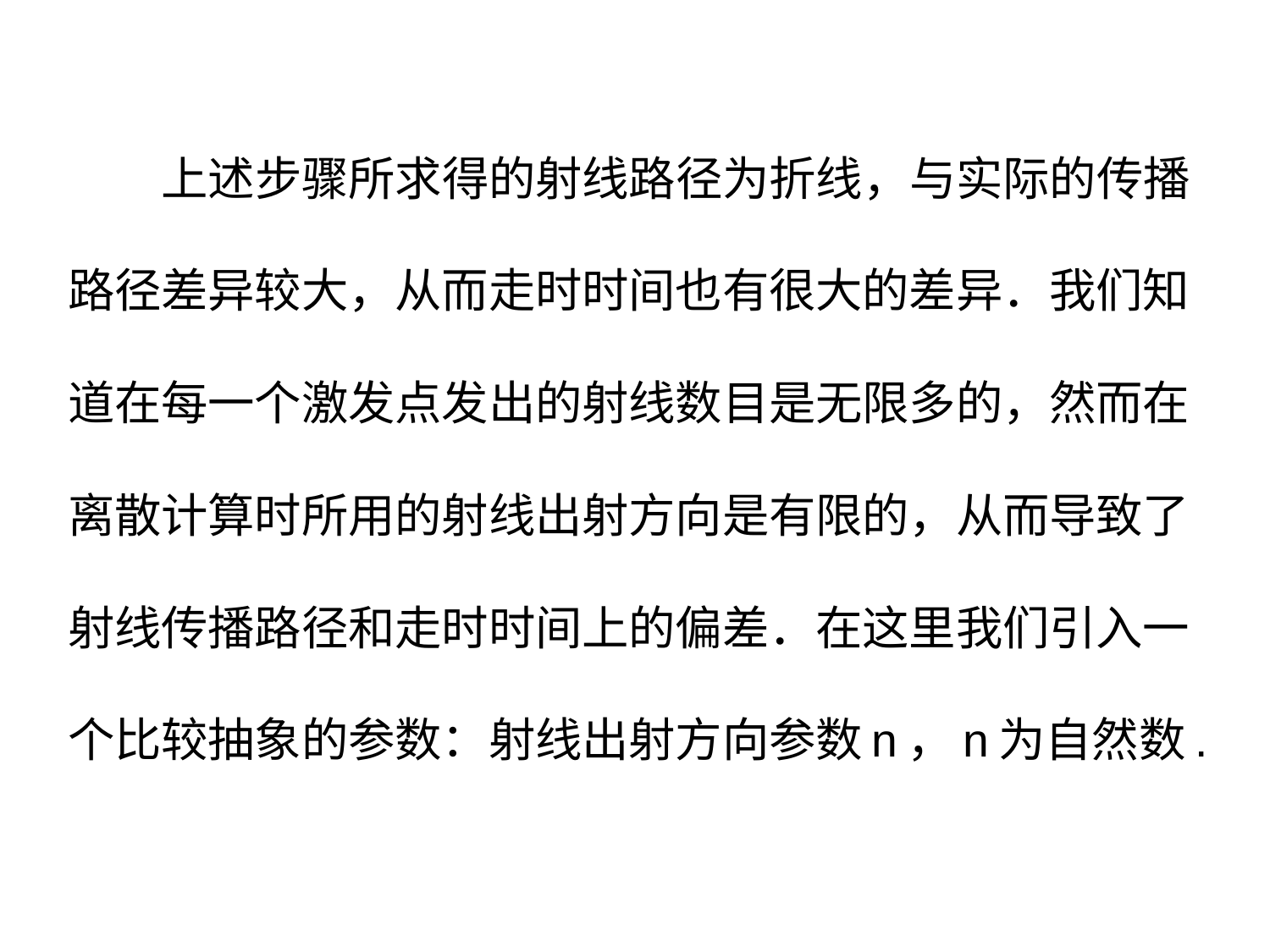

上述步骤所求得的射线路径为折线，与实际的传播路径差异较大，从而走时时间也有很大的差异．我们知道在每一个激发点发出的射线数目是无限多的，然而在离散计算时所用的射线出射方向是有限的，从而导致了射线传播路径和走时时间上的偏差．在这里我们引入一个比较抽象的参数：射线出射方向参数n，n为自然数.